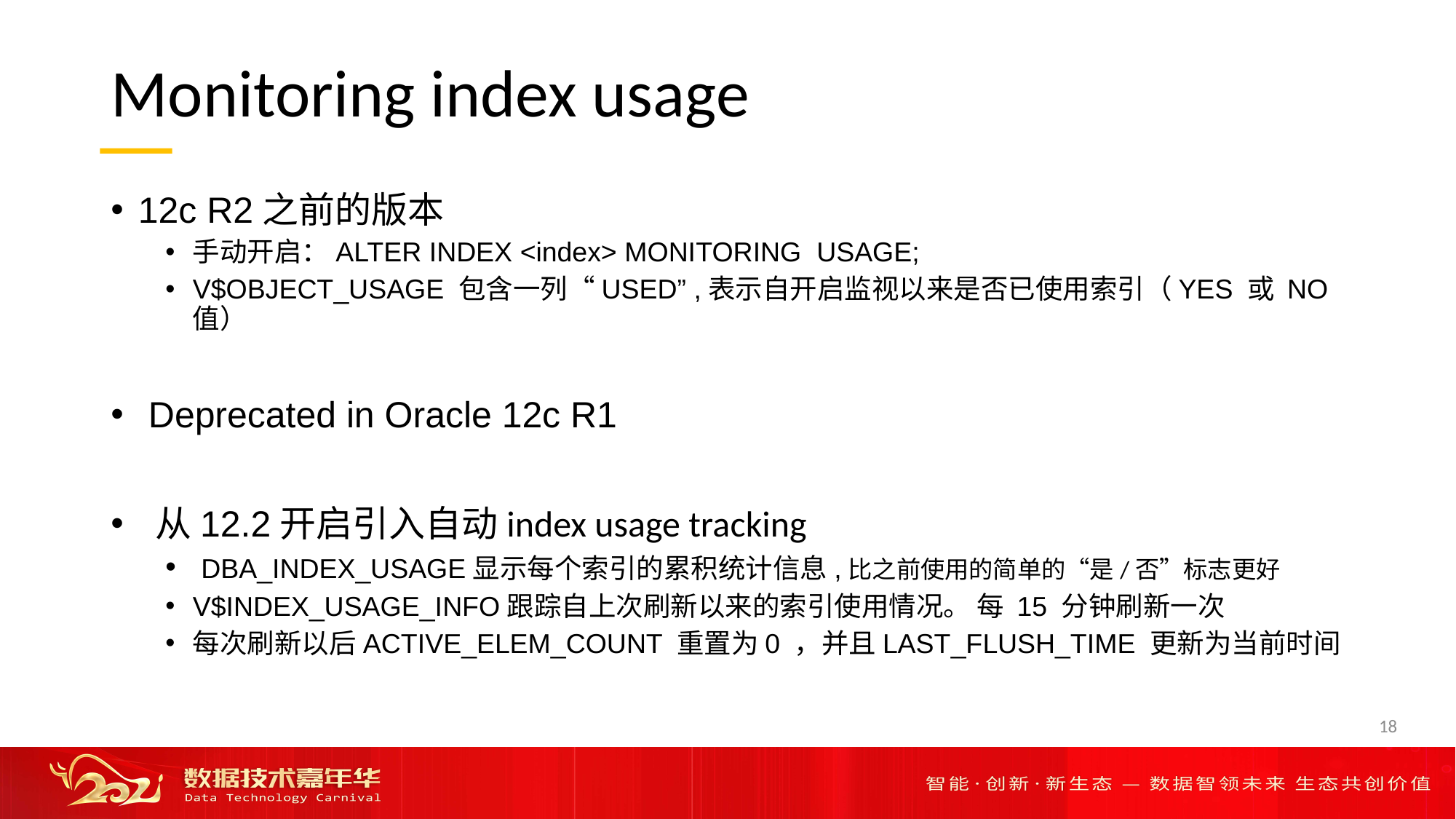

# Monitoring index usage
12c R2之前的版本
手动开启：ALTER INDEX <index> MONITORING  USAGE;
V$OBJECT_USAGE 包含一列“USED” ,表示自开启监视以来是否已使用索引（YES 或 NO 值）

 Deprecated in Oracle 12c R1

 从12.2开启引入自动index usage tracking
 DBA_INDEX_USAGE显示每个索引的累积统计信息,比之前使用的简单的“是/否”标志更好
V$INDEX_USAGE_INFO跟踪自上次刷新以来的索引使用情况。 每 15 分钟刷新一次
每次刷新以后ACTIVE_ELEM_COUNT 重置为0 ，并且LAST_FLUSH_TIME 更新为当前时间

18